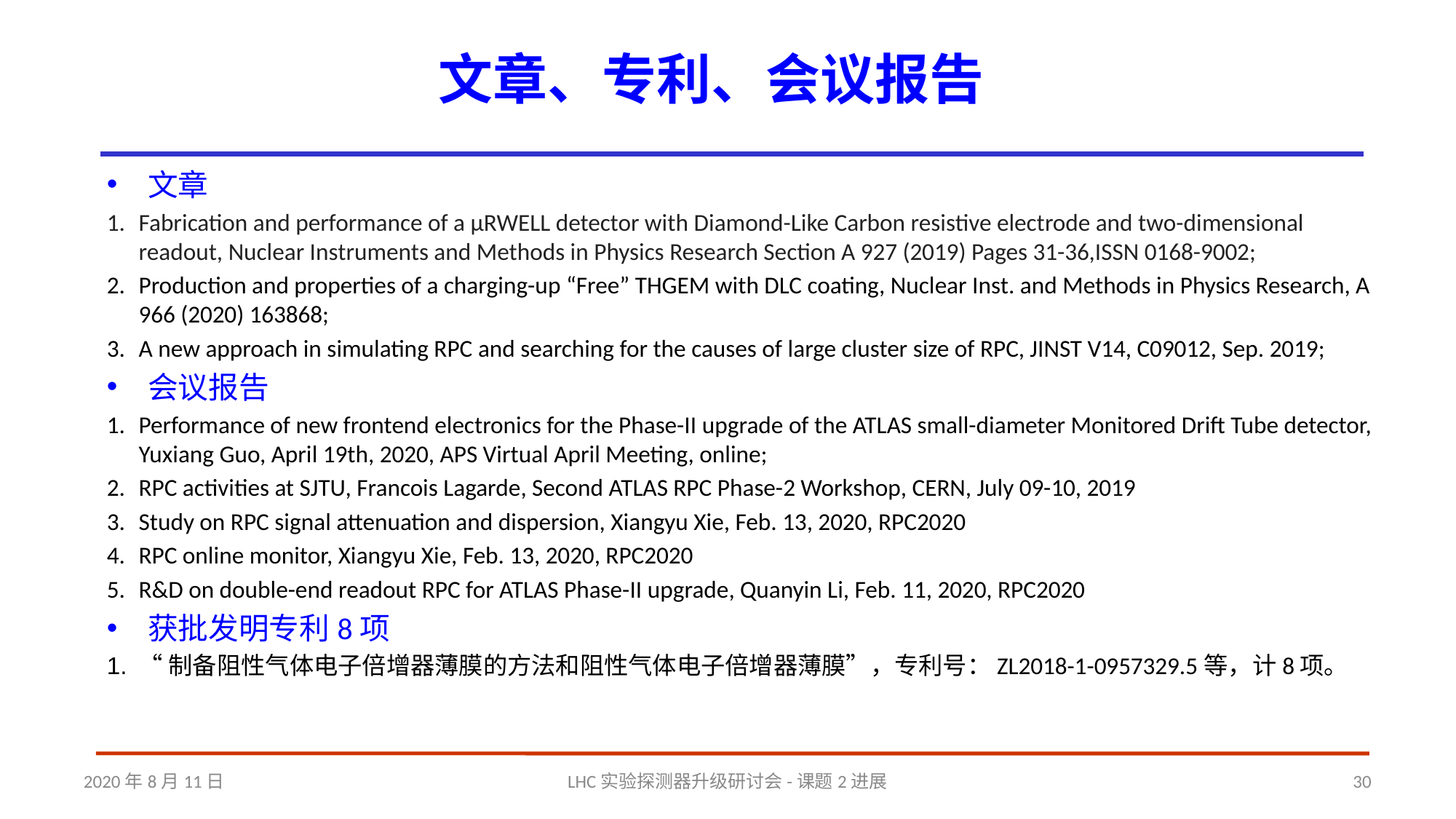

# 文章、专利、会议报告
文章
Fabrication and performance of a μRWELL detector with Diamond-Like Carbon resistive electrode and two-dimensional readout, Nuclear Instruments and Methods in Physics Research Section A 927 (2019) Pages 31-36,ISSN 0168-9002;
Production and properties of a charging-up “Free” THGEM with DLC coating, Nuclear Inst. and Methods in Physics Research, A 966 (2020) 163868;
A new approach in simulating RPC and searching for the causes of large cluster size of RPC, JINST V14, C09012, Sep. 2019;
会议报告
Performance of new frontend electronics for the Phase-II upgrade of the ATLAS small-diameter Monitored Drift Tube detector, Yuxiang Guo, April 19th, 2020, APS Virtual April Meeting, online;
RPC activities at SJTU, Francois Lagarde, Second ATLAS RPC Phase-2 Workshop, CERN, July 09-10, 2019
Study on RPC signal attenuation and dispersion, Xiangyu Xie, Feb. 13, 2020, RPC2020
RPC online monitor, Xiangyu Xie, Feb. 13, 2020, RPC2020
R&D on double-end readout RPC for ATLAS Phase-II upgrade, Quanyin Li, Feb. 11, 2020, RPC2020
获批发明专利8项
“制备阻性气体电子倍增器薄膜的方法和阻性气体电子倍增器薄膜”，专利号：ZL2018-1-0957329.5等，计8项。

2020年8月11日
LHC实验探测器升级研讨会-课题2进展
30